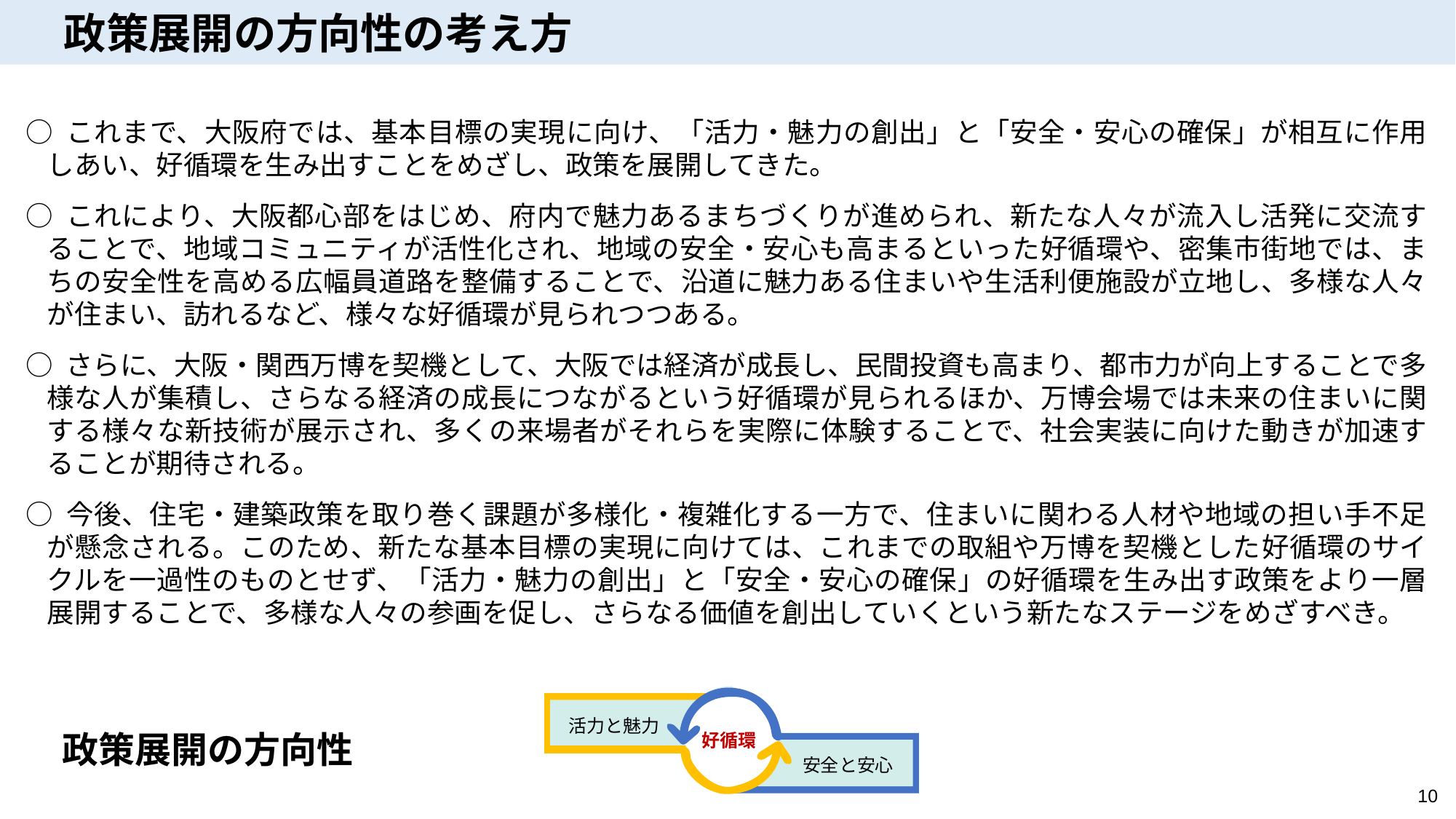

政策展開の方向性の考え方
○ これまで、大阪府では、基本目標の実現に向け、「活力・魅力の創出」と「安全・安心の確保」が相互に作用しあい、好循環を生み出すことをめざし、政策を展開してきた。
○ これにより、大阪都心部をはじめ、府内で魅力あるまちづくりが進められ、新たな人々が流入し活発に交流することで、地域コミュニティが活性化され、地域の安全・安心も高まるといった好循環や、密集市街地では、まちの安全性を高める広幅員道路を整備することで、沿道に魅力ある住まいや生活利便施設が立地し、多様な人々が住まい、訪れるなど、様々な好循環が見られつつある。
○ さらに、大阪・関西万博を契機として、大阪では経済が成長し、民間投資も高まり、都市力が向上することで多様な人が集積し、さらなる経済の成長につながるという好循環が見られるほか、万博会場では未来の住まいに関する様々な新技術が展示され、多くの来場者がそれらを実際に体験することで、社会実装に向けた動きが加速することが期待される。
○ 今後、住宅・建築政策を取り巻く課題が多様化・複雑化する一方で、住まいに関わる人材や地域の担い手不足が懸念される。このため、新たな基本目標の実現に向けては、これまでの取組や万博を契機とした好循環のサイクルを一過性のものとせず、「活力・魅力の創出」と「安全・安心の確保」の好循環を生み出す政策をより一層展開することで、多様な人々の参画を促し、さらなる価値を創出していくという新たなステージをめざすべき。

活力と魅力
好循環

安全と安心
政策展開の方向性
10